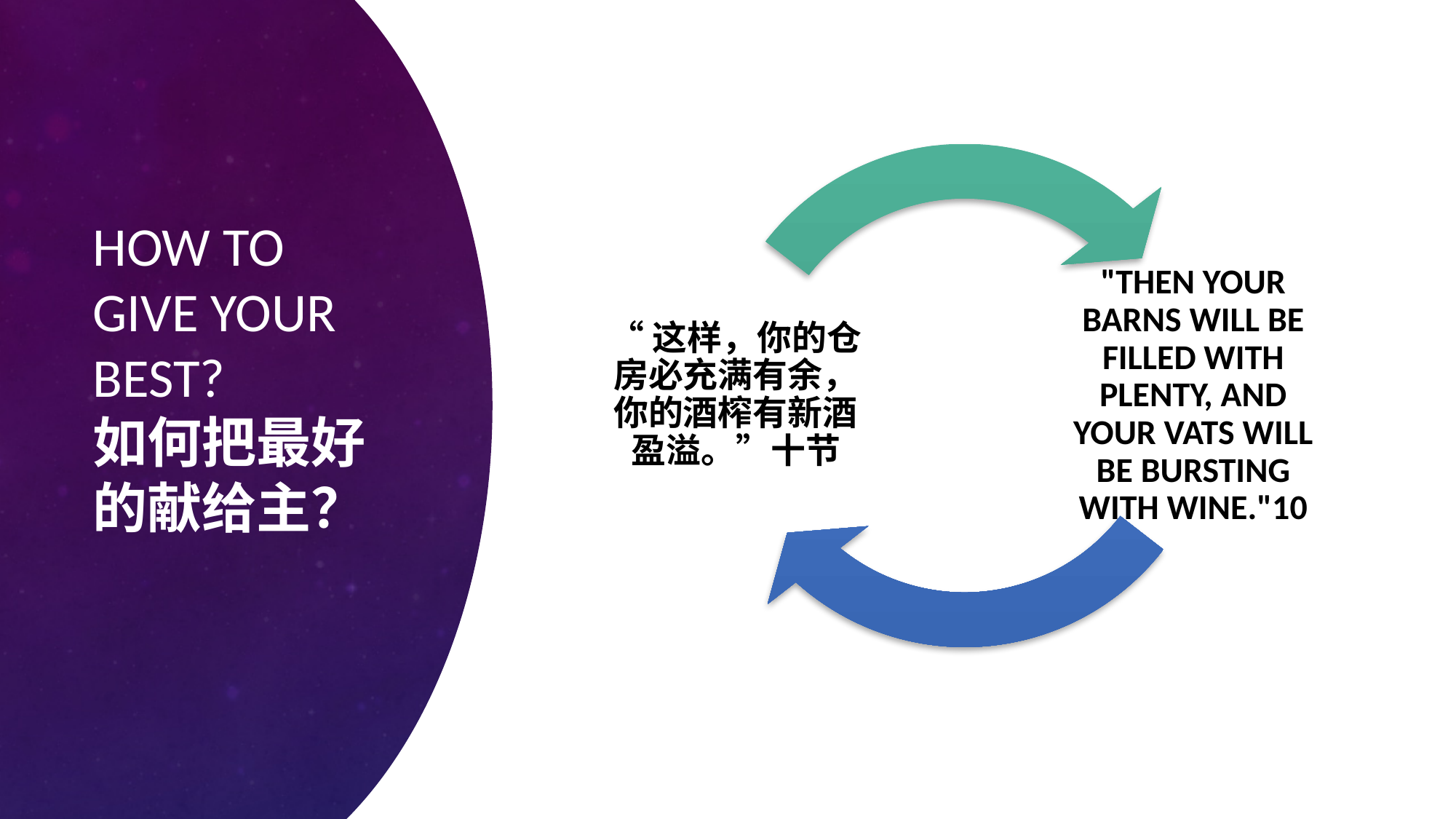

# HOW TO GIVE YOUR BEST? 如何把最好的献给主？
"THEN YOUR BARNS WILL BE FILLED WITH PLENTY, AND YOUR VATS WILL BE BURSTING WITH WINE."10
“这样，你的仓房必充满有余，你的酒榨有新酒盈溢。”十节